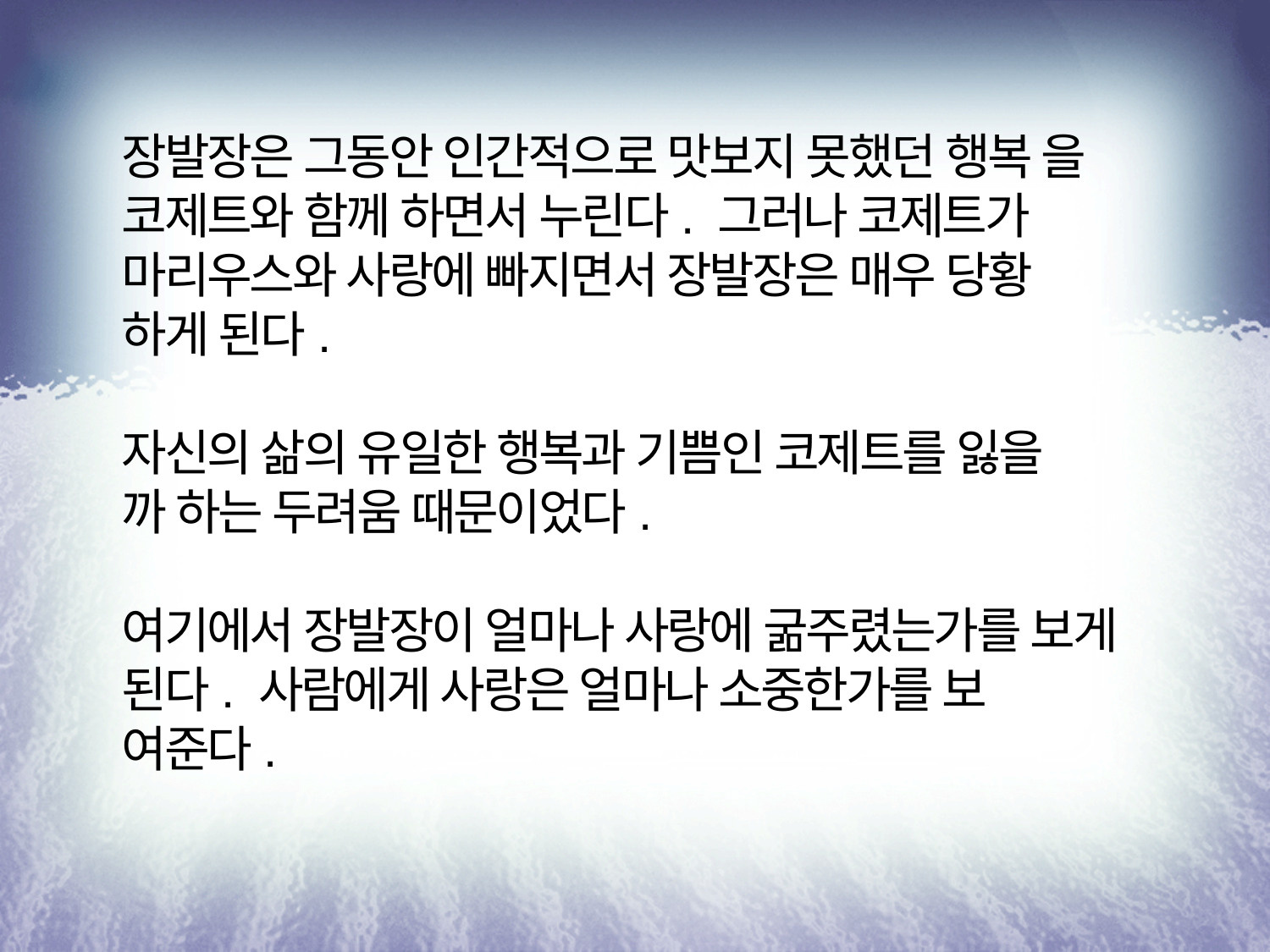

장발장은 그동안 인간적으로 맛보지 못했던 행복 을 코제트와 함께 하면서 누린다. 그러나 코제트가 마리우스와 사랑에 빠지면서 장발장은 매우 당황
하게 된다.

자신의 삶의 유일한 행복과 기쁨인 코제트를 잃을
까 하는 두려움 때문이었다.

여기에서 장발장이 얼마나 사랑에 굶주렸는가를 보게 된다. 사람에게 사랑은 얼마나 소중한가를 보
여준다.